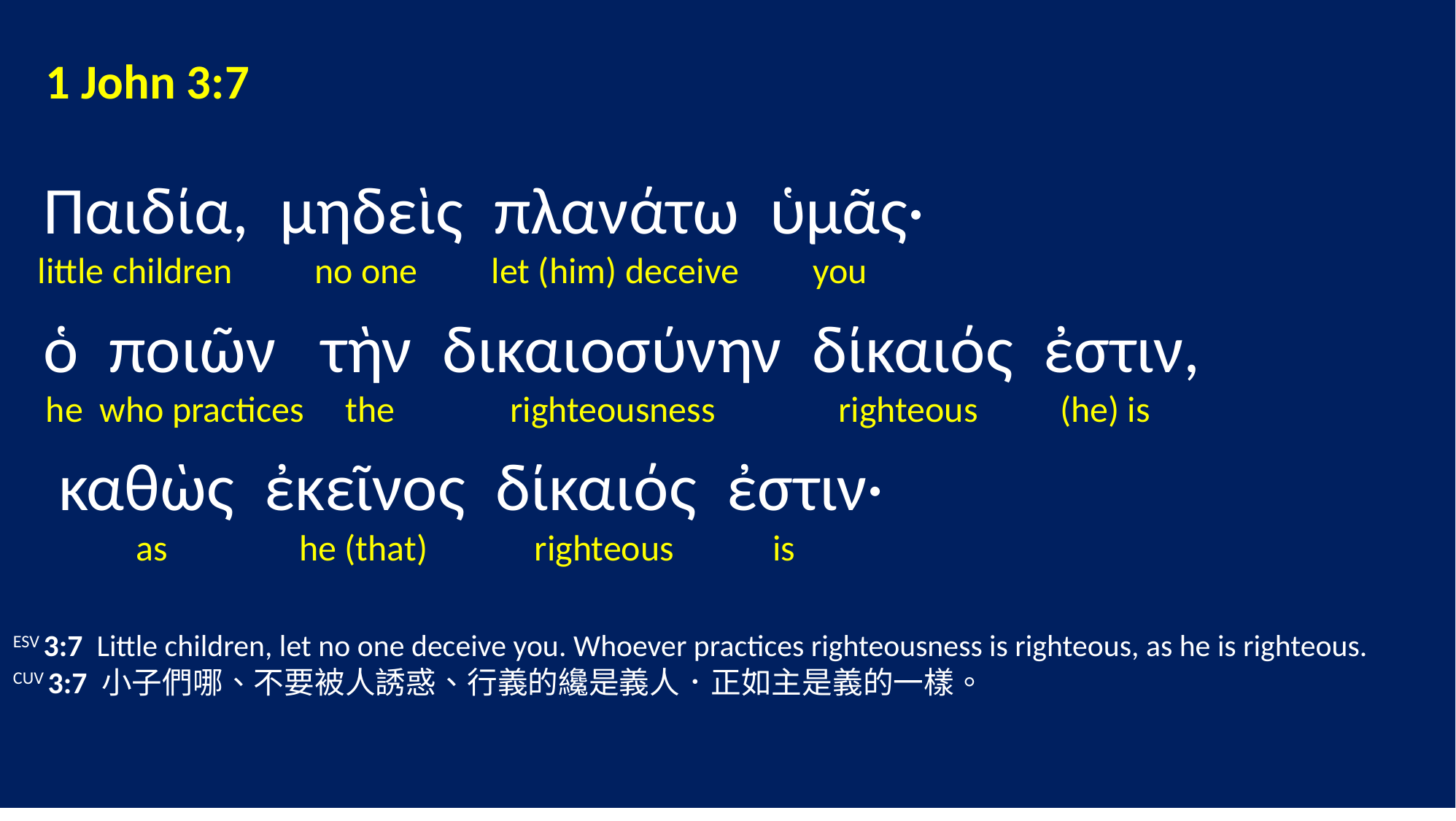

1 John 3:7

  Παιδία,  μηδεὶς  πλανάτω  ὑμᾶς·
   little children          no one         let (him) deceive         you

  ὁ  ποιῶν   τὴν  δικαιοσύνην  δίκαιός  ἐστιν,
    he  who practices     the              righteousness               righteous          (he) is

   καθὼς  ἐκεῖνος  δίκαιός  ἐστιν·
               as                he (that)             righteous            is

ESV 3:7  Little children, let no one deceive you. Whoever practices righteousness is righteous, as he is righteous.
CUV 3:7 小子們哪、不要被人誘惑、行義的纔是義人．正如主是義的一樣。